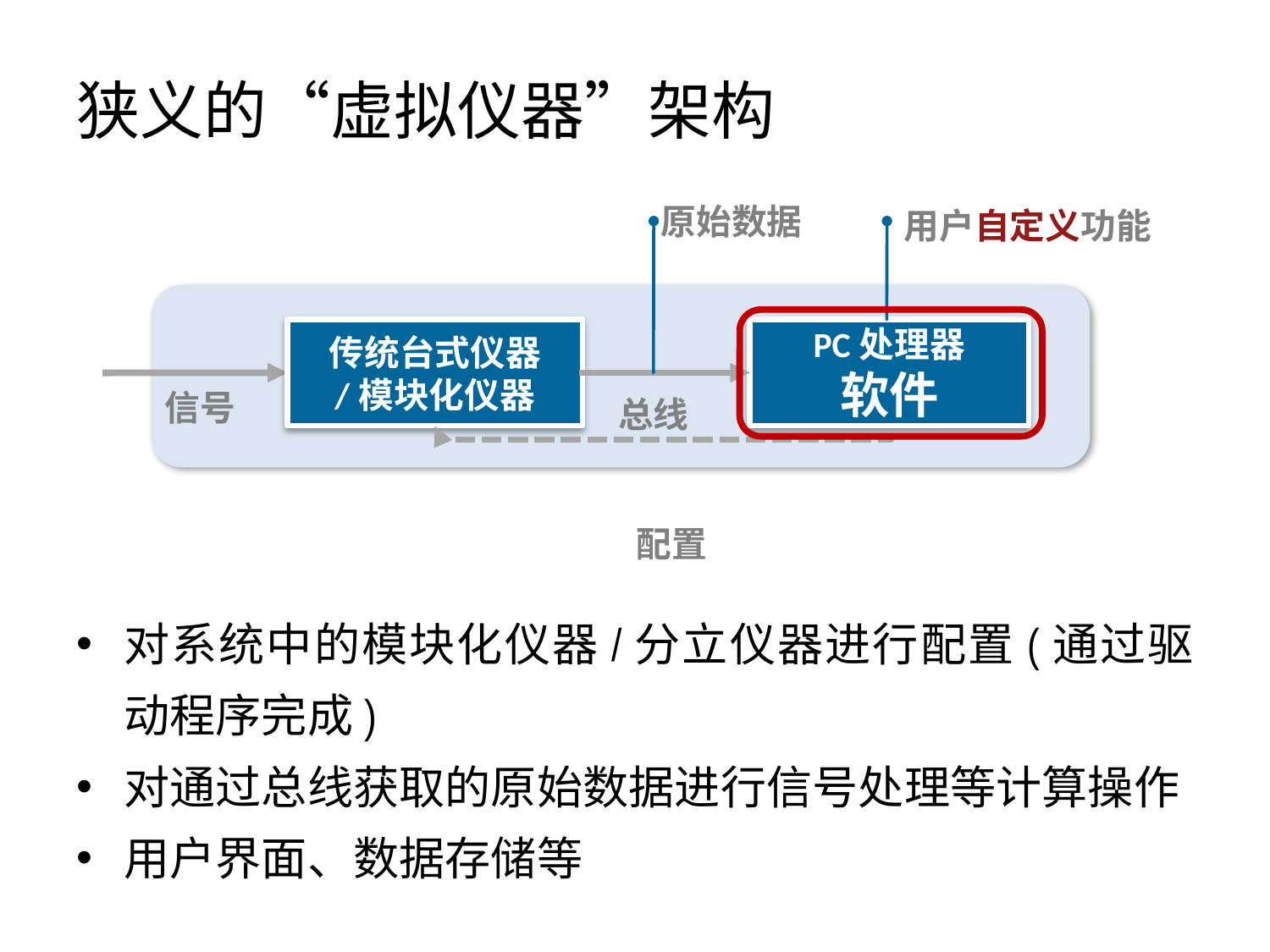

# 狭义的“虚拟仪器”架构
原始数据
用户自定义功能

传统台式仪器
/模块化仪器
PC处理器
软件
信号
总线
配置
对系统中的模块化仪器/分立仪器进行配置(通过驱动程序完成)
对通过总线获取的原始数据进行信号处理等计算操作
用户界面、数据存储等